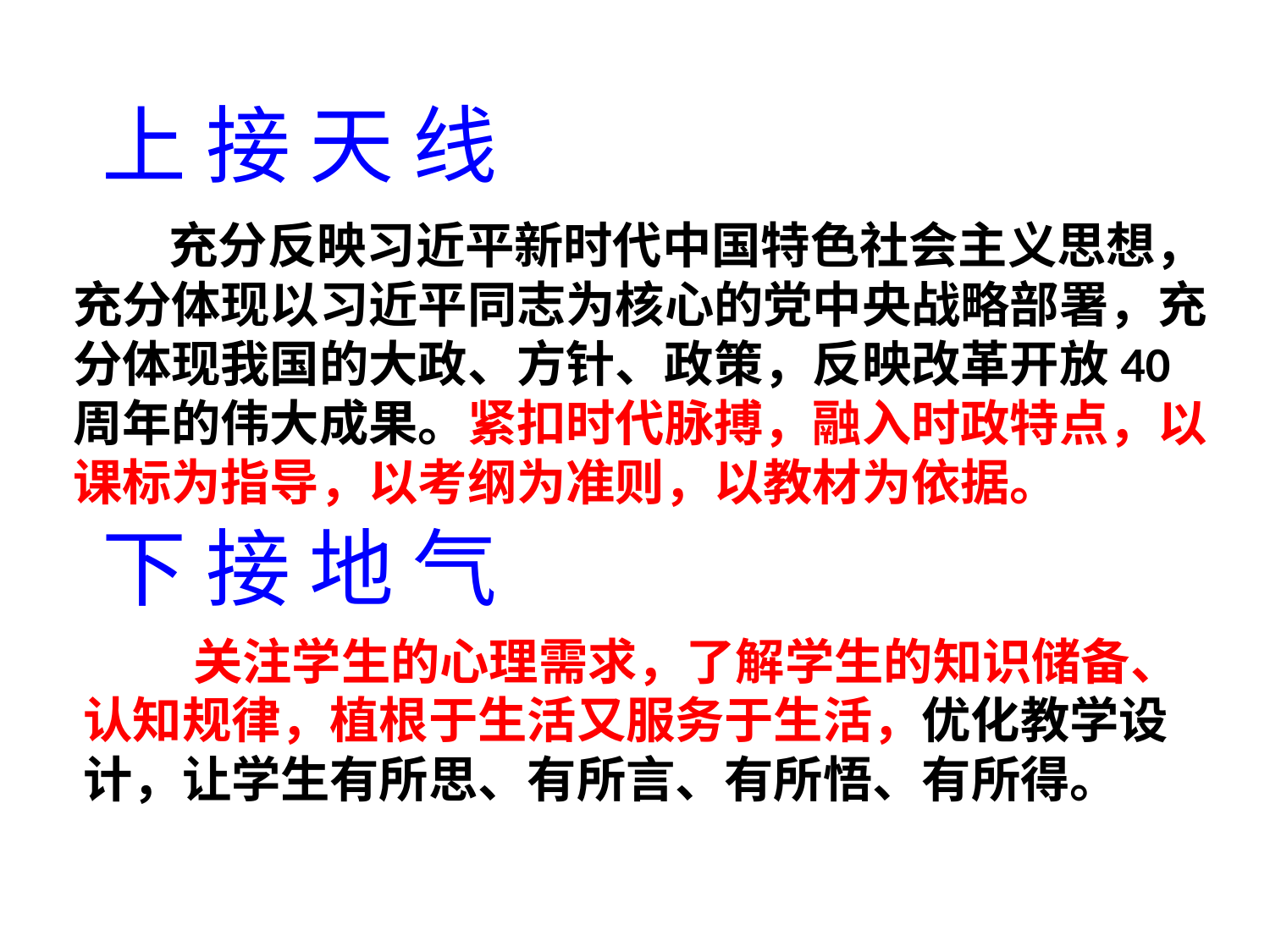

上 接 天 线
            充分反映习近平新时代中国特色社会主义思想，充分体现以习近平同志为核心的党中央战略部署，充分体现我国的大政、方针、政策，反映改革开放40周年的伟大成果。紧扣时代脉搏，融入时政特点，以课标为指导，以考纲为准则，以教材为依据。
下 接 地 气
             关注学生的心理需求，了解学生的知识储备、认知规律，植根于生活又服务于生活，优化教学设计，让学生有所思、有所言、有所悟、有所得。